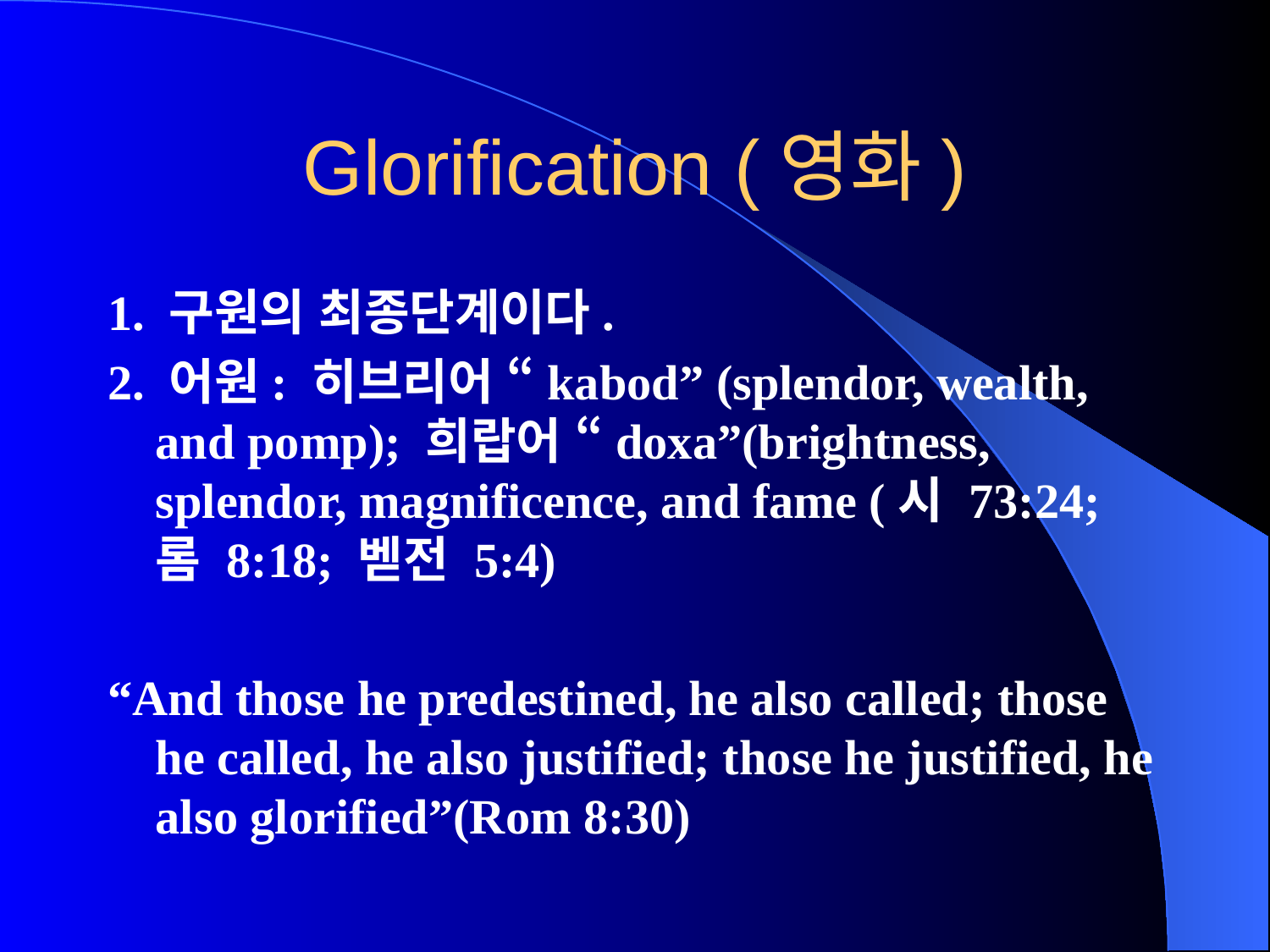

# Glorification (영화)
1. 구원의 최종단계이다.
2. 어원: 히브리어 “kabod” (splendor, wealth, and pomp); 희랍어 “doxa”(brightness, splendor, magnificence, and fame (시 73:24; 롬 8:18; 벧전 5:4)

“And those he predestined, he also called; those he called, he also justified; those he justified, he also glorified”(Rom 8:30)